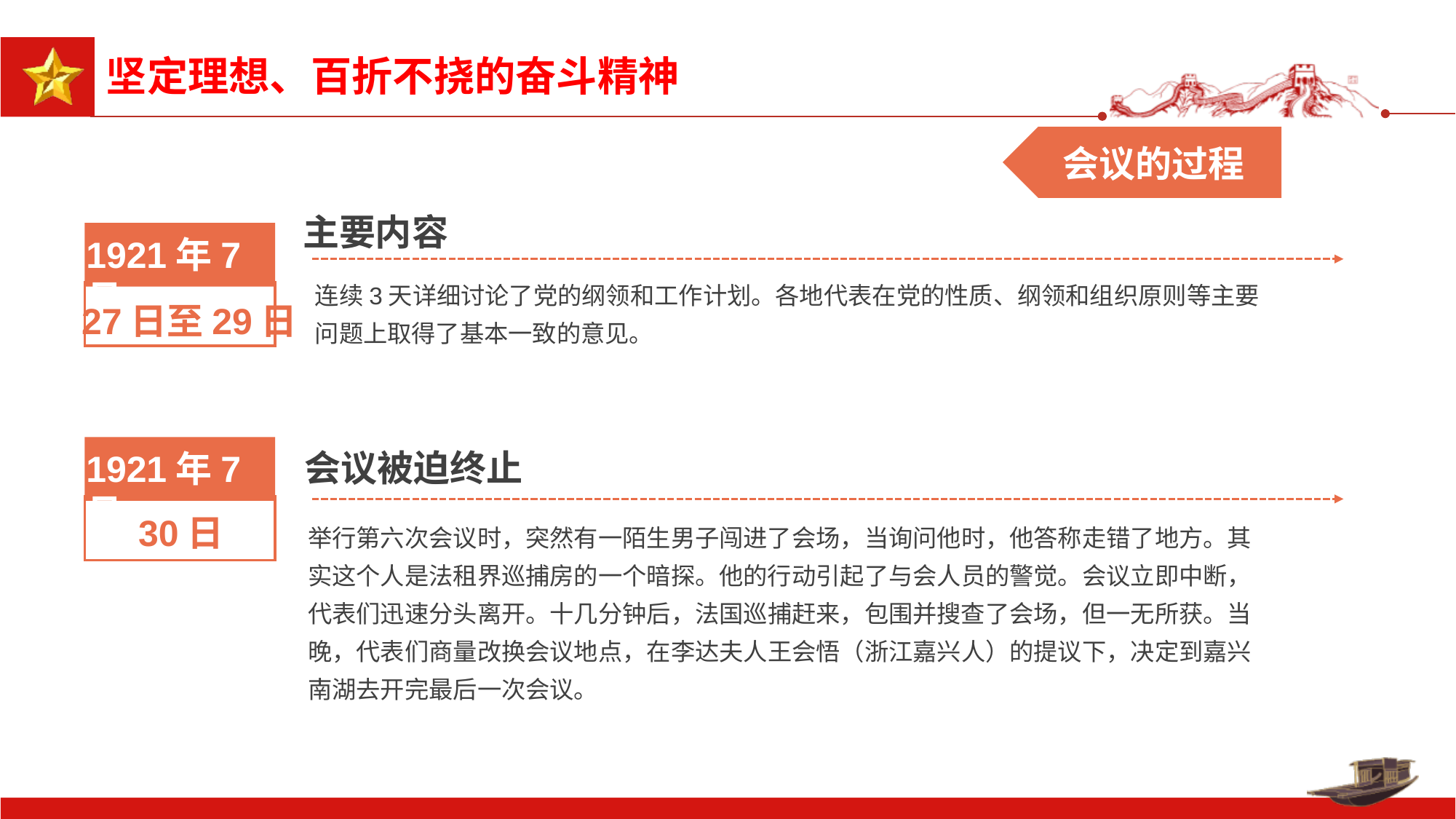

会议的过程
主要内容
连续3天详细讨论了党的纲领和工作计划。各地代表在党的性质、纲领和组织原则等主要问题上取得了基本一致的意见。

1921年7月

27日至29日

1921年7月

30日
会议被迫终止
举行第六次会议时，突然有一陌生男子闯进了会场，当询问他时，他答称走错了地方。其实这个人是法租界巡捕房的一个暗探。他的行动引起了与会人员的警觉。会议立即中断，代表们迅速分头离开。十几分钟后，法国巡捕赶来，包围并搜查了会场，但一无所获。当晚，代表们商量改换会议地点，在李达夫人王会悟（浙江嘉兴人）的提议下，决定到嘉兴南湖去开完最后一次会议。